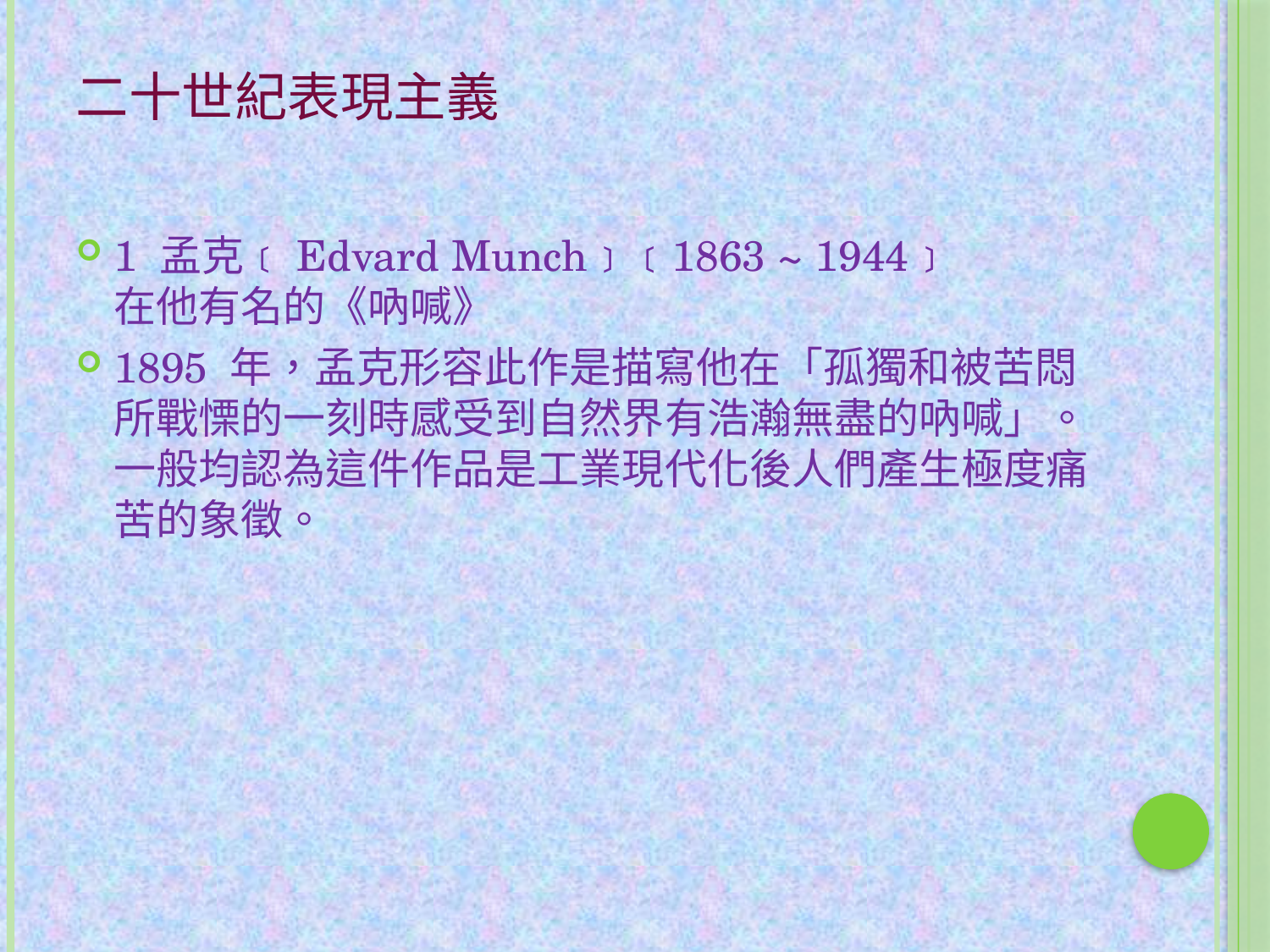

# 二十世紀表現主義
1 孟克﹝Edvard Munch﹞﹝1863 ~ 1944﹞
在他有名的《吶喊》
1895 年，孟克形容此作是描寫他在「孤獨和被苦悶所戰慄的一刻時感受到自然界有浩瀚無盡的吶喊」。一般均認為這件作品是工業現代化後人們產生極度痛苦的象徵。